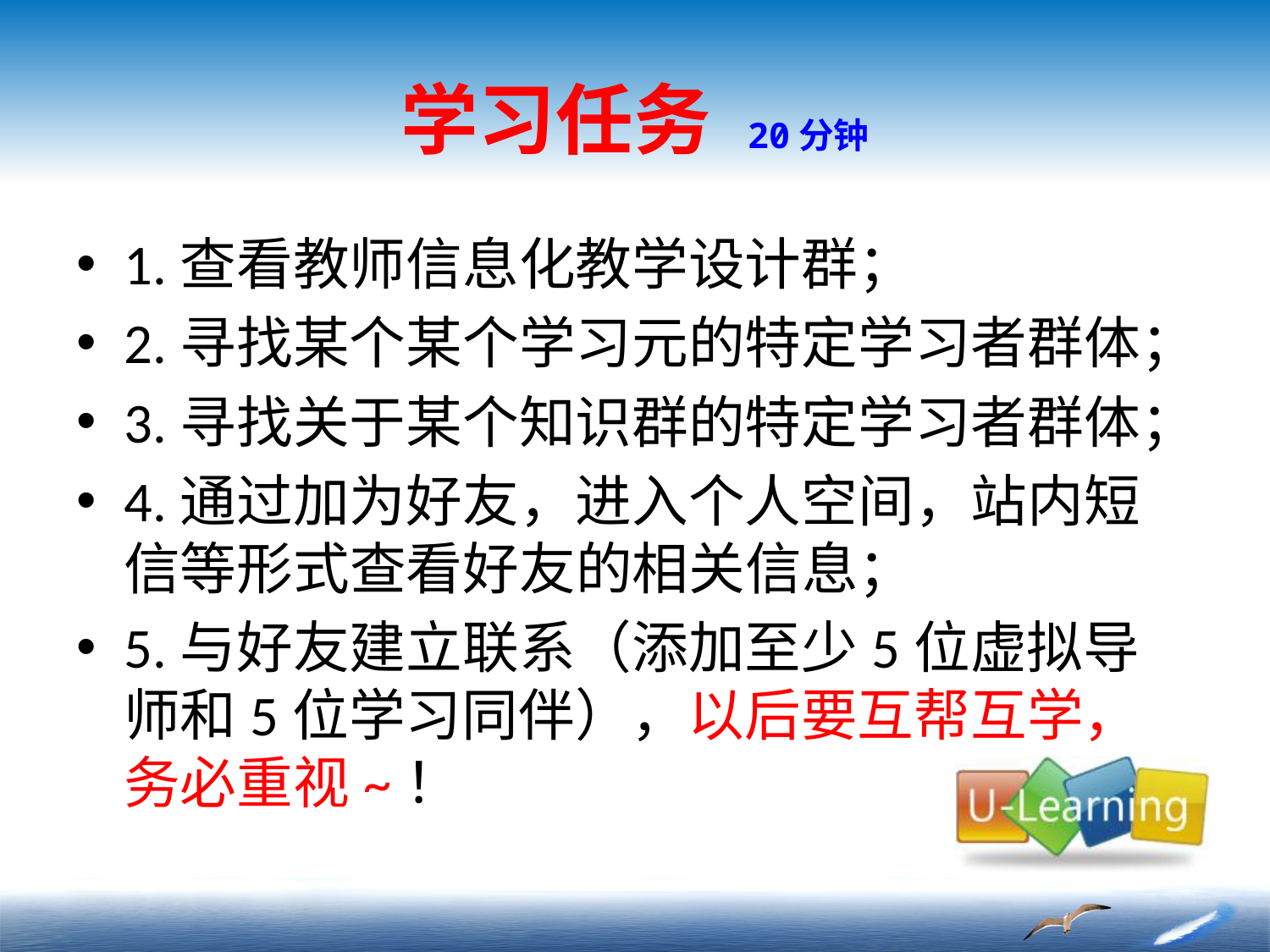

# 学习任务 20分钟
1.查看教师信息化教学设计群；
2.寻找某个某个学习元的特定学习者群体；
3.寻找关于某个知识群的特定学习者群体；
4.通过加为好友，进入个人空间，站内短信等形式查看好友的相关信息；
5.与好友建立联系（添加至少5位虚拟导师和5位学习同伴），以后要互帮互学，务必重视~！